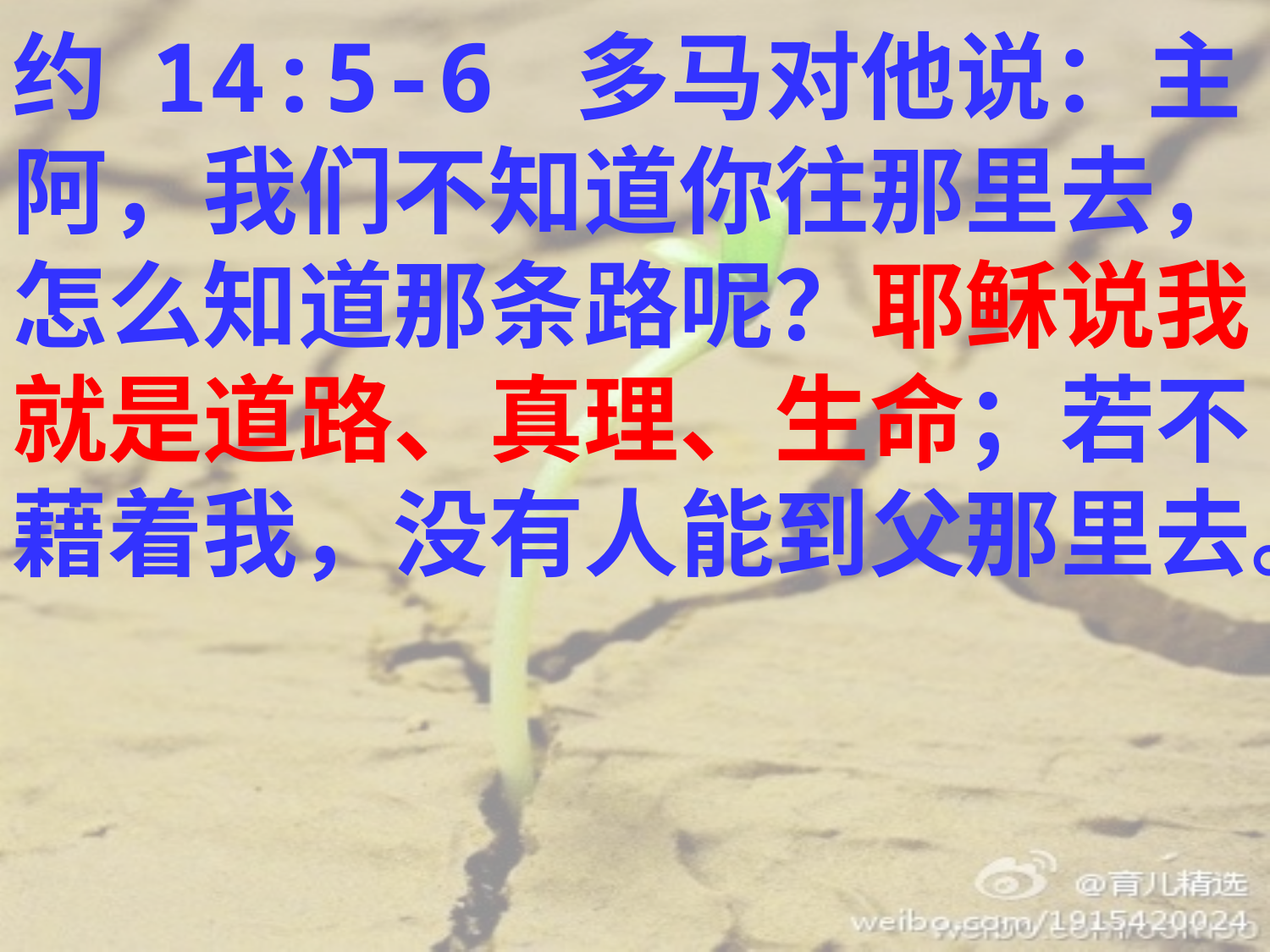

约 14:5-6 多马对他说：主阿，我们不知道你往那里去，怎么知道那条路呢？耶稣说我就是道路、真理、生命；若不藉着我，没有人能到父那里去。